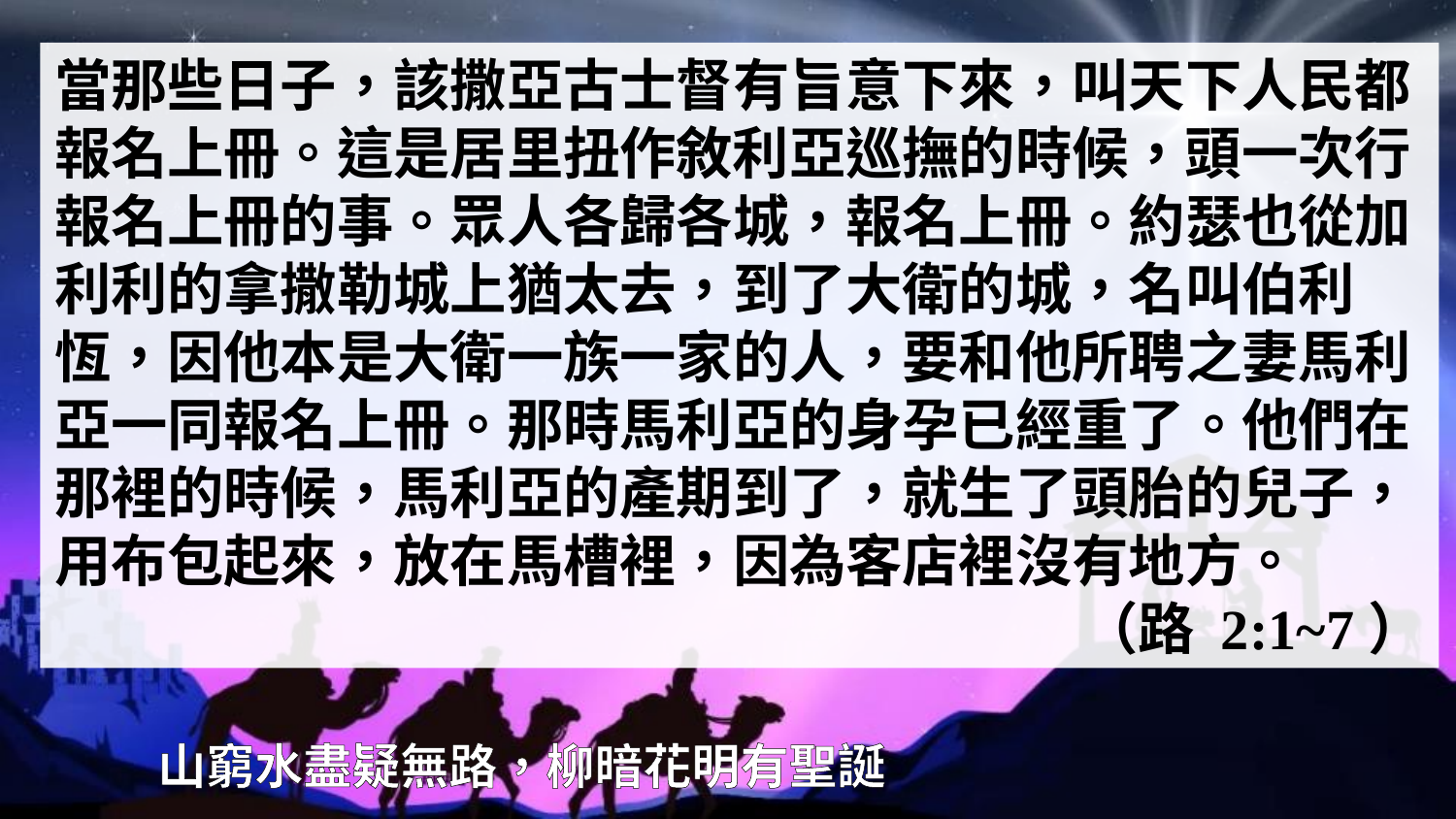

當那些日子，該撒亞古士督有旨意下來，叫天下人民都報名上冊。這是居里扭作敘利亞巡撫的時候，頭一次行報名上冊的事。眾人各歸各城，報名上冊。約瑟也從加利利的拿撒勒城上猶太去，到了大衛的城，名叫伯利恆，因他本是大衛一族一家的人，要和他所聘之妻馬利亞一同報名上冊。那時馬利亞的身孕已經重了。他們在那裡的時候，馬利亞的產期到了，就生了頭胎的兒子，用布包起來，放在馬槽裡，因為客店裡沒有地方。
（路 2:1~7）
山窮水盡疑無路，柳暗花明有聖誕